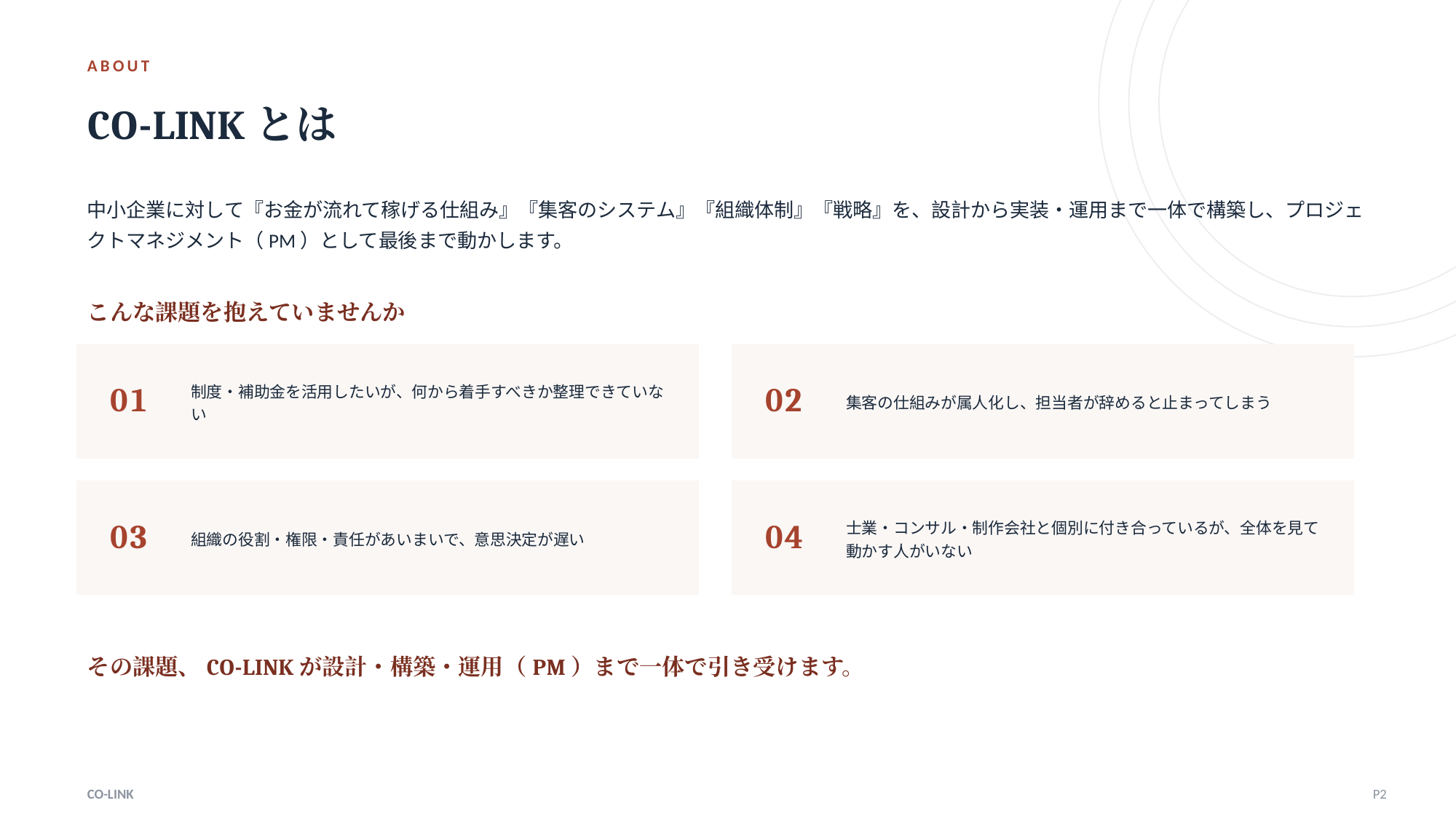

ABOUT
CO-LINKとは
中小企業に対して『お金が流れて稼げる仕組み』『集客のシステム』『組織体制』『戦略』を、設計から実装・運用まで一体で構築し、プロジェクトマネジメント（PM）として最後まで動かします。
こんな課題を抱えていませんか

制度・補助金を活用したいが、何から着手すべきか整理できていない
集客の仕組みが属人化し、担当者が辞めると止まってしまう
01
02

組織の役割・権限・責任があいまいで、意思決定が遅い
士業・コンサル・制作会社と個別に付き合っているが、全体を見て動かす人がいない
03
04
その課題、CO-LINKが設計・構築・運用（PM）まで一体で引き受けます。
CO-LINK
P2